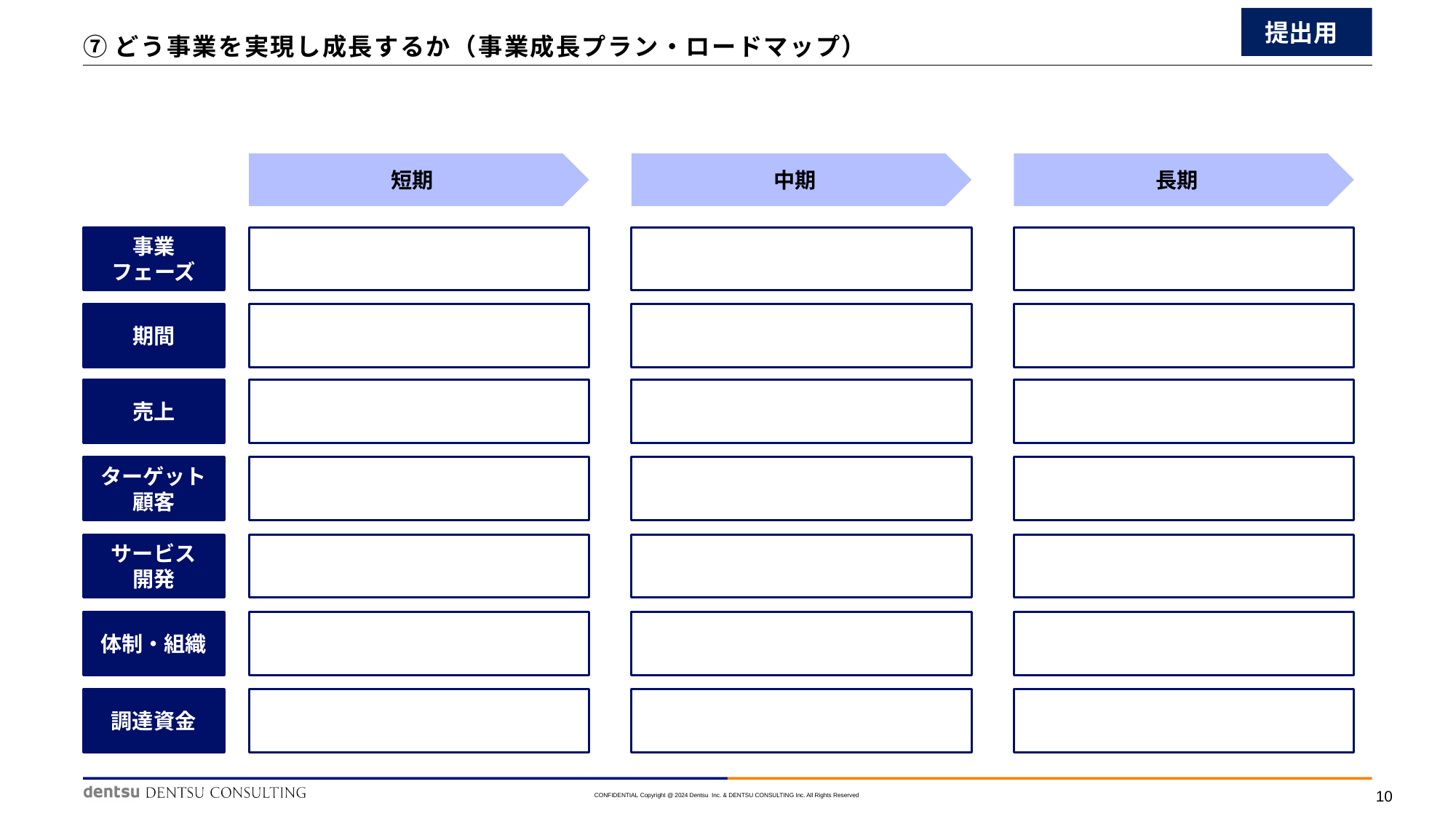

提出用
# ⑦どう事業を実現し成長するか（事業成長プラン・ロードマップ）
短期
中期
長期
事業
フェーズ

期間

売上

ターゲット
顧客

サービス
開発

体制・組織

調達資金